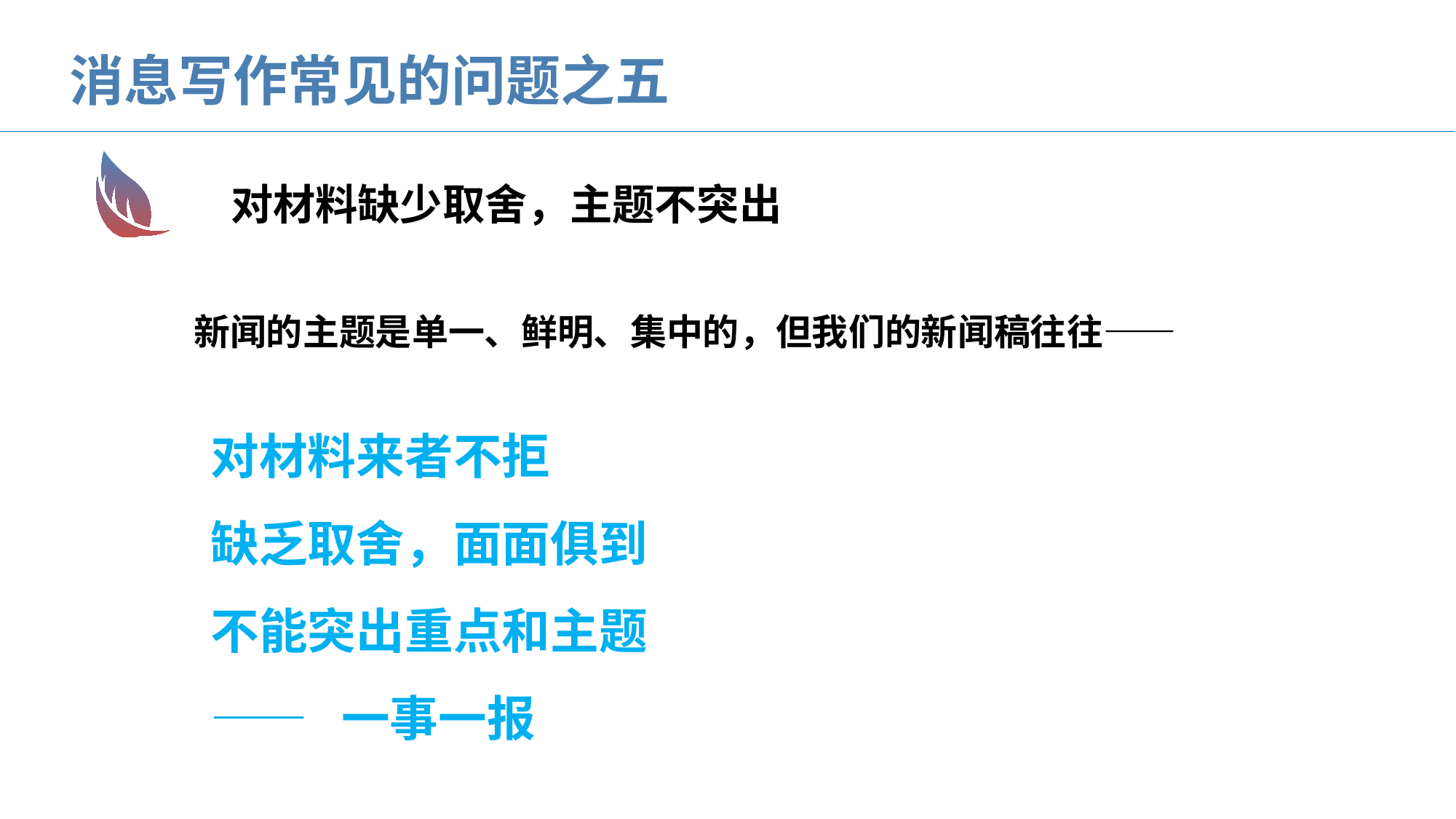

消息写作常见的问题之五

对材料缺少取舍，主题不突出
新闻的主题是单一、鲜明、集中的，但我们的新闻稿往往——

对材料来者不拒
缺乏取舍，面面俱到
不能突出重点和主题
——  一事一报